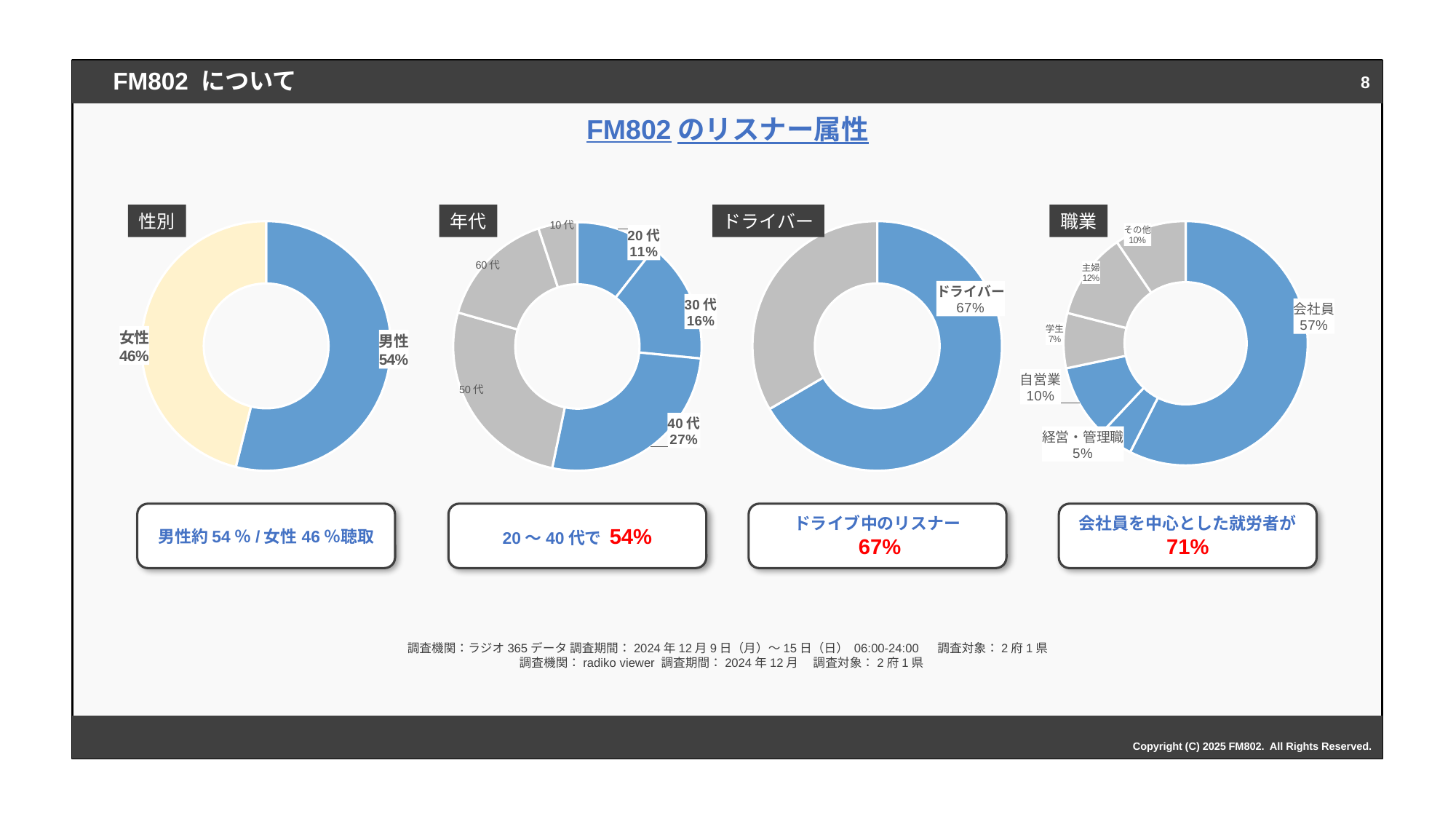

8
# FM802 について
FM802のリスナー属性
性別
年代
ドライバー
職業

### Chart

| Category | 列1 |
|---|---|
| 男性 | 53.910607837973714 |
| 女性 | 46.089392162026286 |

### Chart

| Category | 売上高 |
|---|---|
| 20代 | 11.138868095329283 |
| 30代 | 16.830597287746112 |
| 40代 | 28.133105861462663 |
| 50代 | 27.55949375903069 |
| 60代 | 16.337934996431244 |
| 10代 | 5.347910102188256 |

### Chart

| Category | 列1 |
|---|---|
| ドライバー | 66.5650918572194 |
| 非ドライバー | 33.43490814278059 |

### Chart

| Category | 列1 |
|---|---|
| 会社員 | 57.5 |
| 経営・管理職 | 4.5 |
| 自営業 | 9.7 |
| 学生 | 7.3 |
| 主婦 | 11.5 |
| その他 | 9.5 |
男性約54％/女性46％聴取
20～40代で 54%
ドライブ中のリスナー
 67%
会社員を中心とした就労者が 71%
調査機関：ラジオ365データ 調査期間：2024年12月9日（月）～15日（日） 06:00-24:00 　調査対象：2府1県
調査機関：radiko viewer 調査期間：2024年12月 　調査対象：2府1県